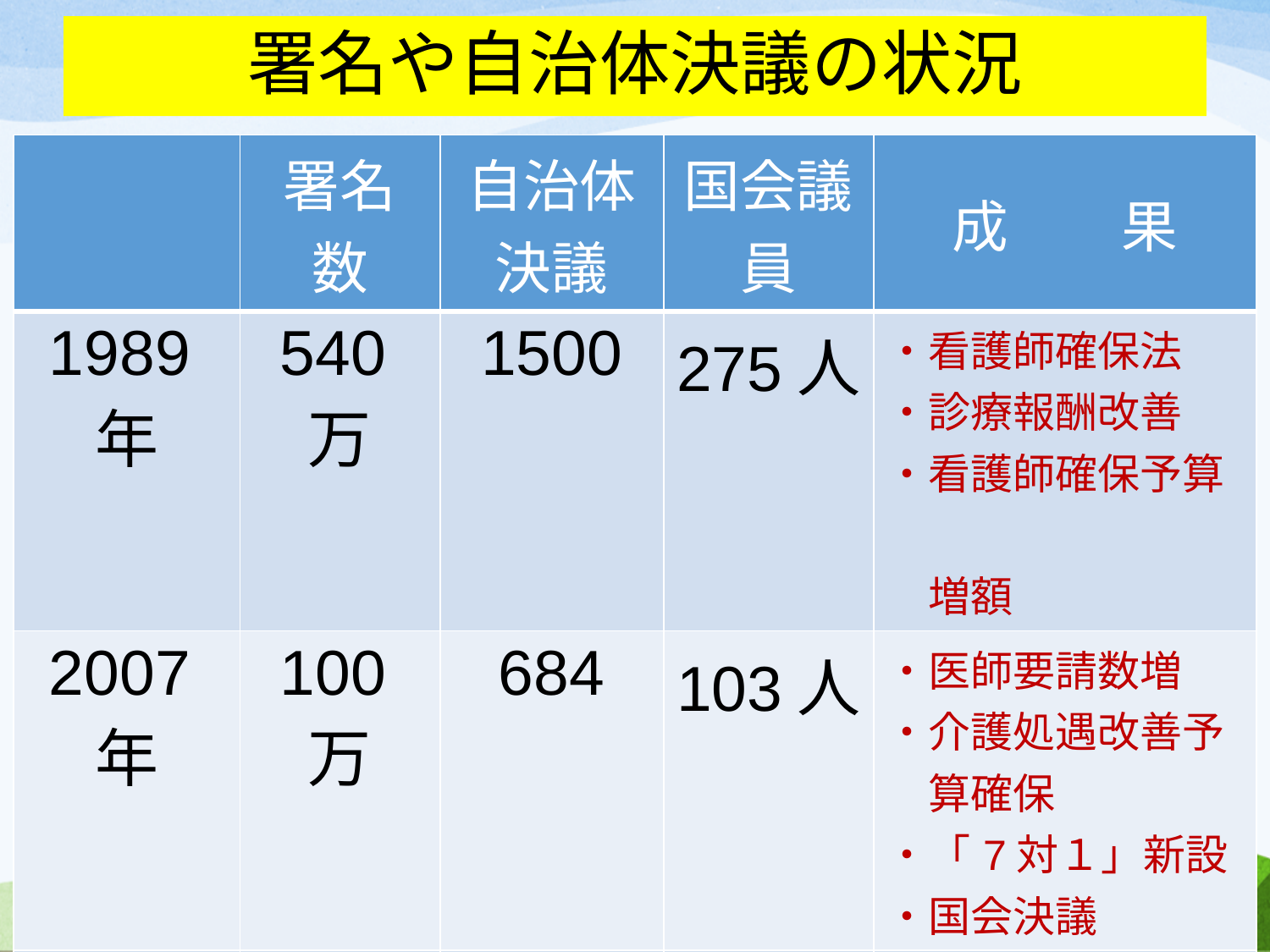

# 署名や自治体決議の状況
|  | 署名 数 | 自治体 決議 | 国会議員 | 成　　果 |
| --- | --- | --- | --- | --- |
| 1989年 | 540万 | 1500 | 275人 | ・看護師確保法 ・診療報酬改善 ・看護師確保予算　 　増額 |
| 2007年 | 100万 | 684 | 103人 | ・医師要請数増 ・介護処遇改善予 　算確保 ・「7対１」新設 ・国会決議 |
| 2013年 | 48万 | 66 （介護74） | 57人 | ・継続した運動の中 　で、局長通知発出 |